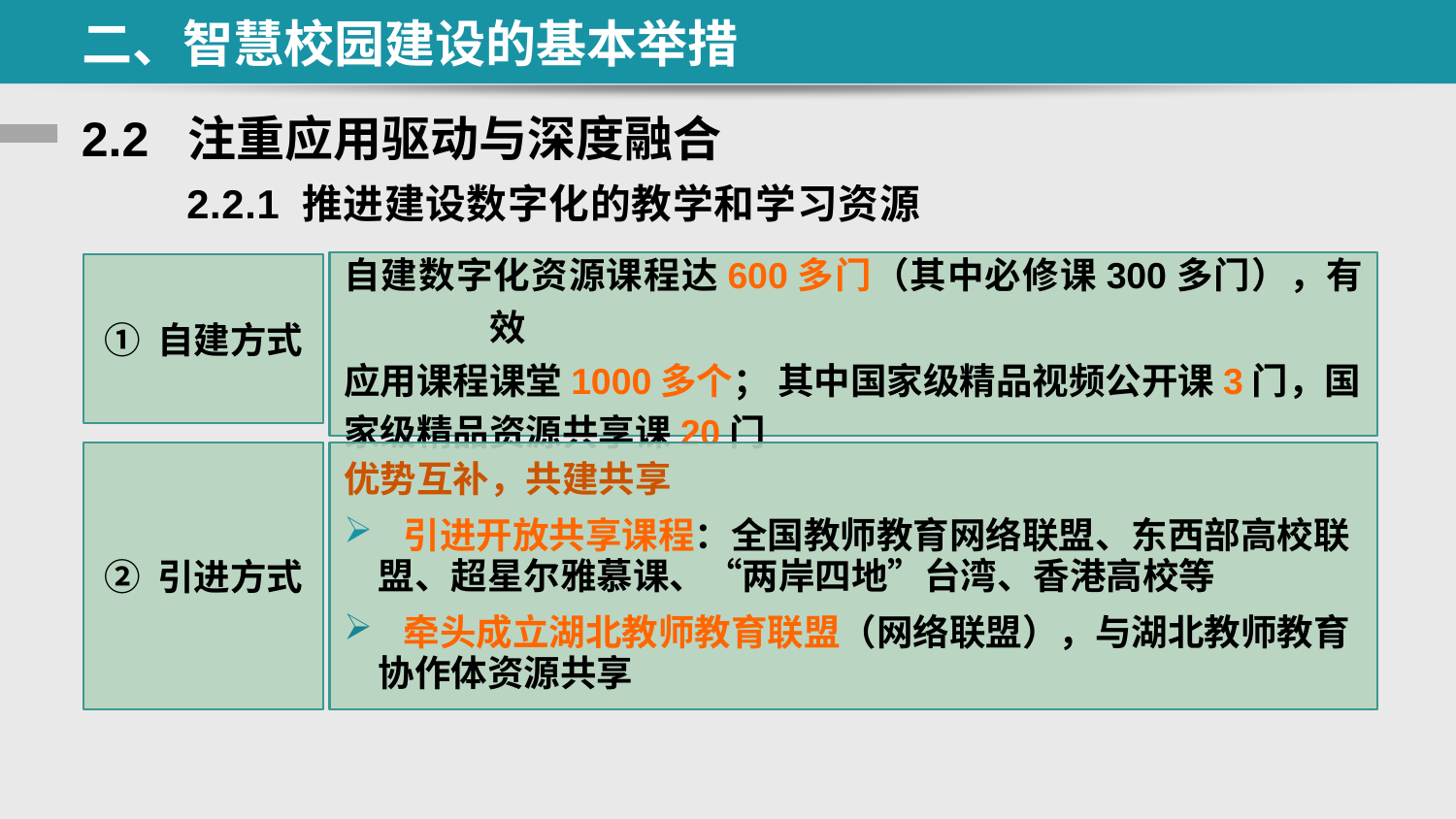

二、智慧校园建设的基本举措
# 2.2  注重应用驱动与深度融合

2.2.1 推进建设数字化的教学和学习资源

自建数字化资源课程达600多门（其中必修课300多门），有效
应用课程课堂1000多个； 其中国家级精品视频公开课3门，国
家级精品资源共享课20门

① 自建方式
② 引进方式
优势互补，共建共享
  引进开放共享课程：全国教师教育网络联盟、东西部高校联盟、超星尔雅慕课、“两岸四地”台湾、香港高校等
  牵头成立湖北教师教育联盟（网络联盟），与湖北教师教育协作体资源共享